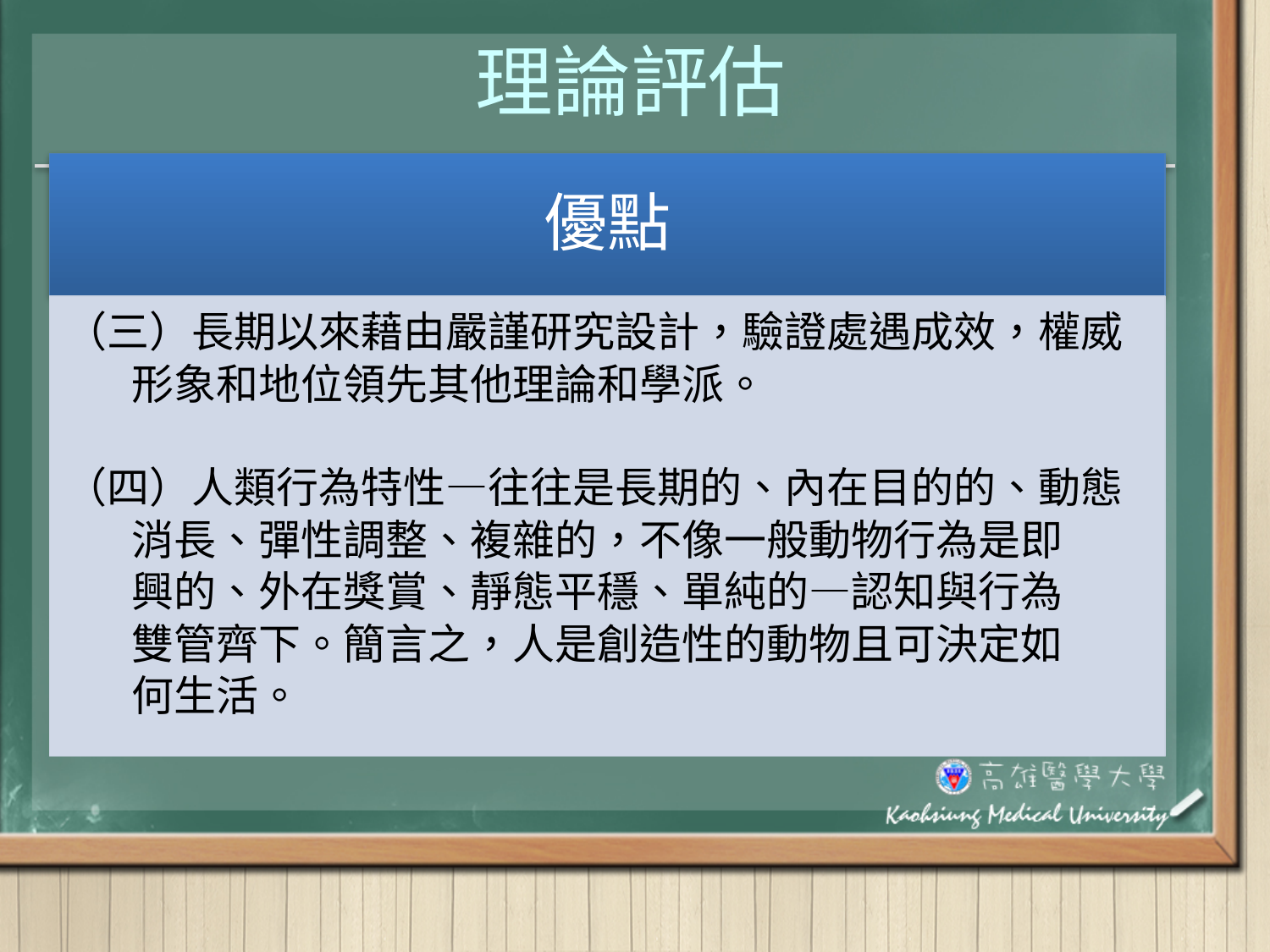

# 理論評估
優點
（三）長期以來藉由嚴謹研究設計，驗證處遇成效，權威
      形象和地位領先其他理論和學派。

（四）人類行為特性—往往是長期的、內在目的的、動態
      消長、彈性調整、複雜的，不像一般動物行為是即
      興的、外在獎賞、靜態平穩、單純的—認知與行為
      雙管齊下。簡言之，人是創造性的動物且可決定如
      何生活。